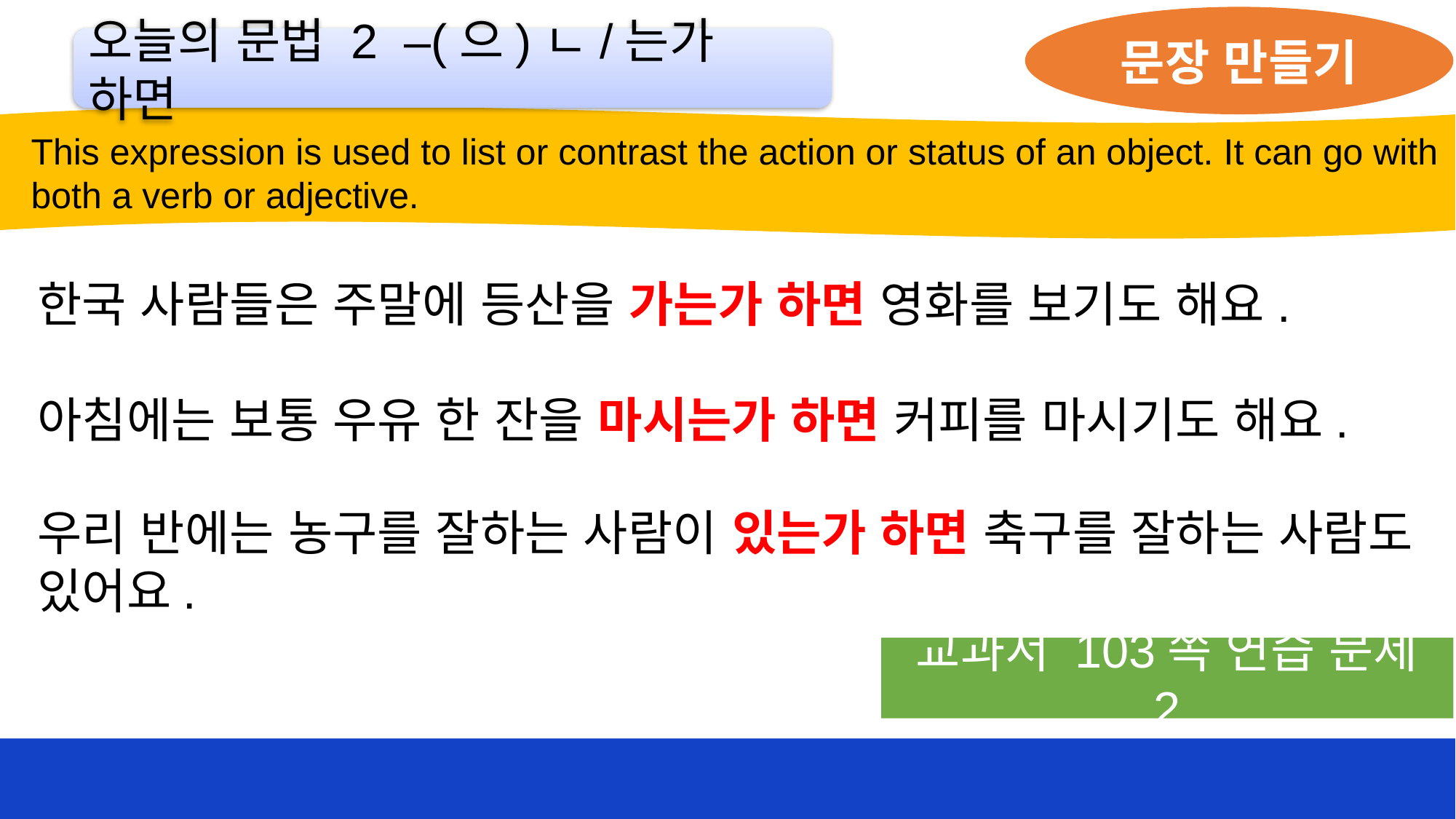

문장 만들기
오늘의 문법 2  –(으)ㄴ/는가 하면
  This expression is used to list or contrast the action or status of an object. It can go with
  both a verb or adjective.
한국 사람들은 주말에 등산을 가는가 하면 영화를 보기도 해요.
아침에는 보통 우유 한 잔을 마시는가 하면 커피를 마시기도 해요.
우리 반에는 농구를 잘하는 사람이 있는가 하면 축구를 잘하는 사람도 있어요.
교과서 103쪽 연습 문제 2